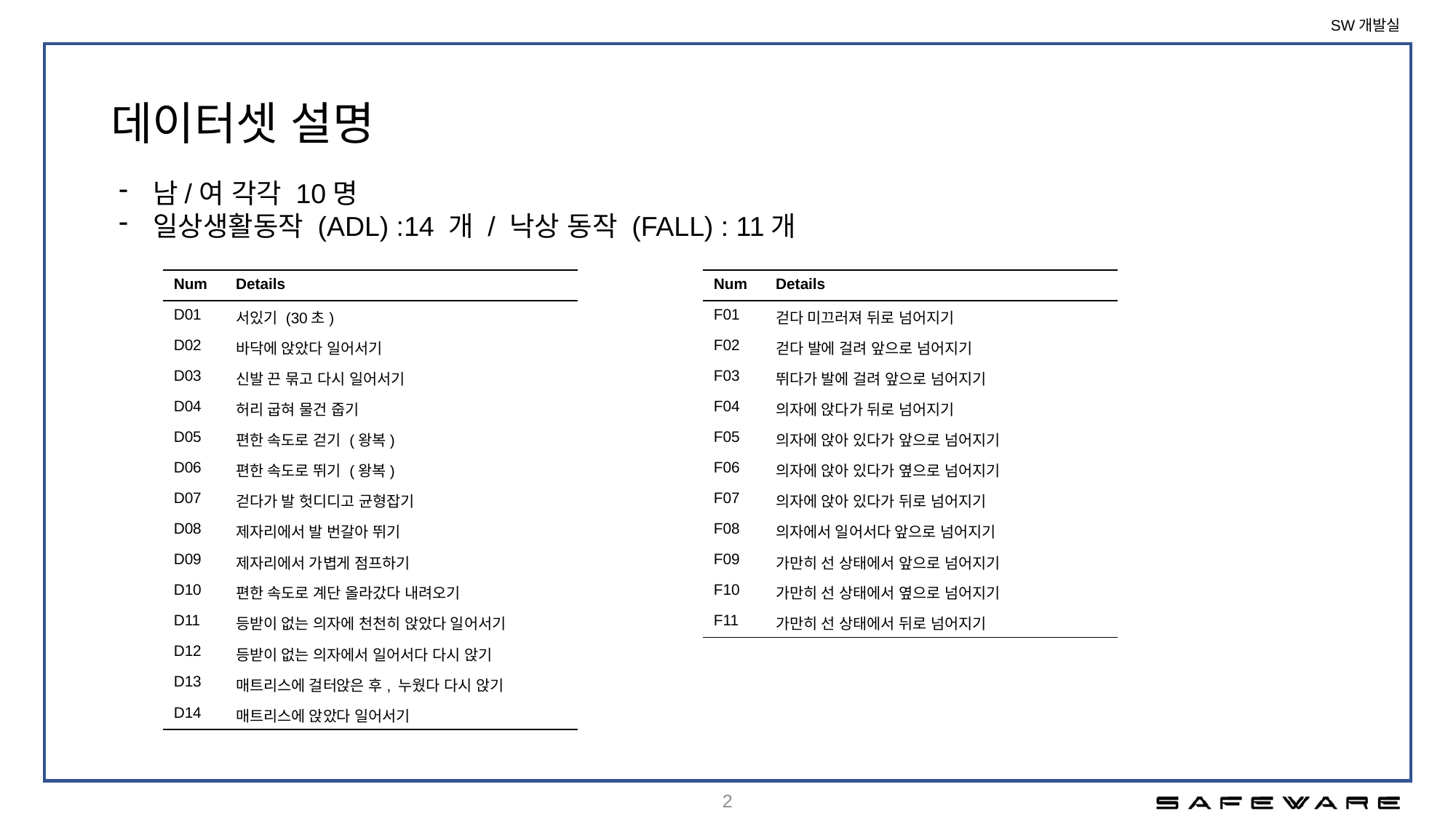

# 데이터셋 설명
남/여 각각 10명
일상생활동작 (ADL) :14 개 / 낙상 동작 (FALL) : 11개

| Num | Details |
| --- | --- |
| D01 | 서있기 (30초) |
| D02 | 바닥에 앉았다 일어서기 |
| D03 | 신발 끈 묶고 다시 일어서기 |
| D04 | 허리 굽혀 물건 줍기 |
| D05 | 편한 속도로 걷기 (왕복) |
| D06 | 편한 속도로 뛰기 (왕복) |
| D07 | 걷다가 발 헛디디고 균형잡기 |
| D08 | 제자리에서 발 번갈아 뛰기 |
| D09 | 제자리에서 가볍게 점프하기 |
| D10 | 편한 속도로 계단 올라갔다 내려오기 |
| D11 | 등받이 없는 의자에 천천히 앉았다 일어서기 |
| D12 | 등받이 없는 의자에서 일어서다 다시 앉기 |
| D13 | 매트리스에 걸터앉은 후, 누웠다 다시 앉기 |
| D14 | 매트리스에 앉았다 일어서기 |
| Num | Details |
| --- | --- |
| F01 | 걷다 미끄러져 뒤로 넘어지기 |
| F02 | 걷다 발에 걸려 앞으로 넘어지기 |
| F03 | 뛰다가 발에 걸려 앞으로 넘어지기 |
| F04 | 의자에 앉다가 뒤로 넘어지기 |
| F05 | 의자에 앉아 있다가 앞으로 넘어지기 |
| F06 | 의자에 앉아 있다가 옆으로 넘어지기 |
| F07 | 의자에 앉아 있다가 뒤로 넘어지기 |
| F08 | 의자에서 일어서다 앞으로 넘어지기 |
| F09 | 가만히 선 상태에서 앞으로 넘어지기 |
| F10 | 가만히 선 상태에서 옆으로 넘어지기 |
| F11 | 가만히 선 상태에서 뒤로 넘어지기 |

2